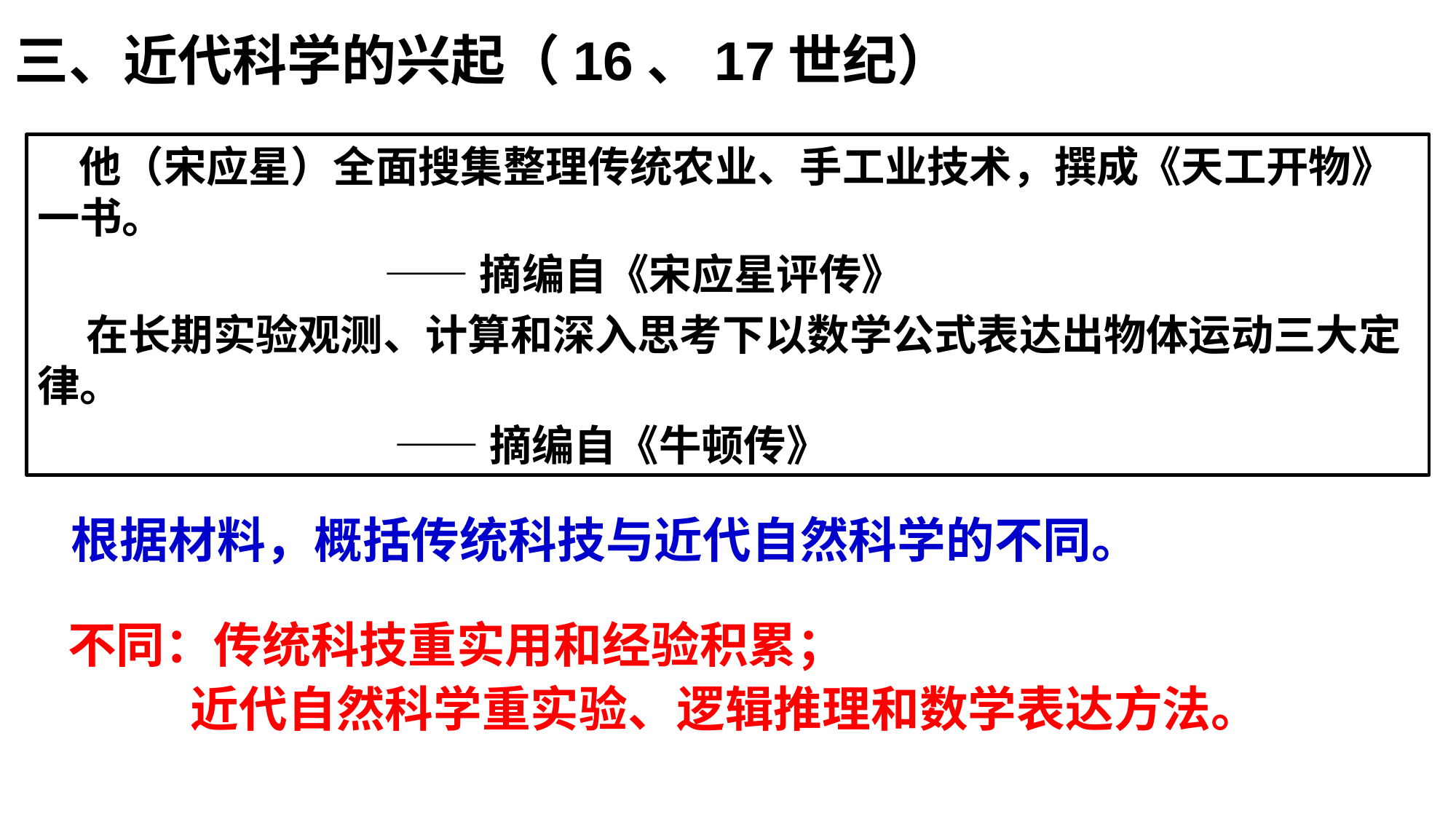

三、近代科学的兴起（16、17世纪）
    他（宋应星）全面搜集整理传统农业、手工业技术，撰成《天工开物》一书。
                                    ——摘编自《宋应星评传》
    在长期实验观测、计算和深入思考下以数学公式表达出物体运动三大定律。
                                     ——摘编自《牛顿传》
根据材料，概括传统科技与近代自然科学的不同。
不同：传统科技重实用和经验积累；
          近代自然科学重实验、逻辑推理和数学表达方法。